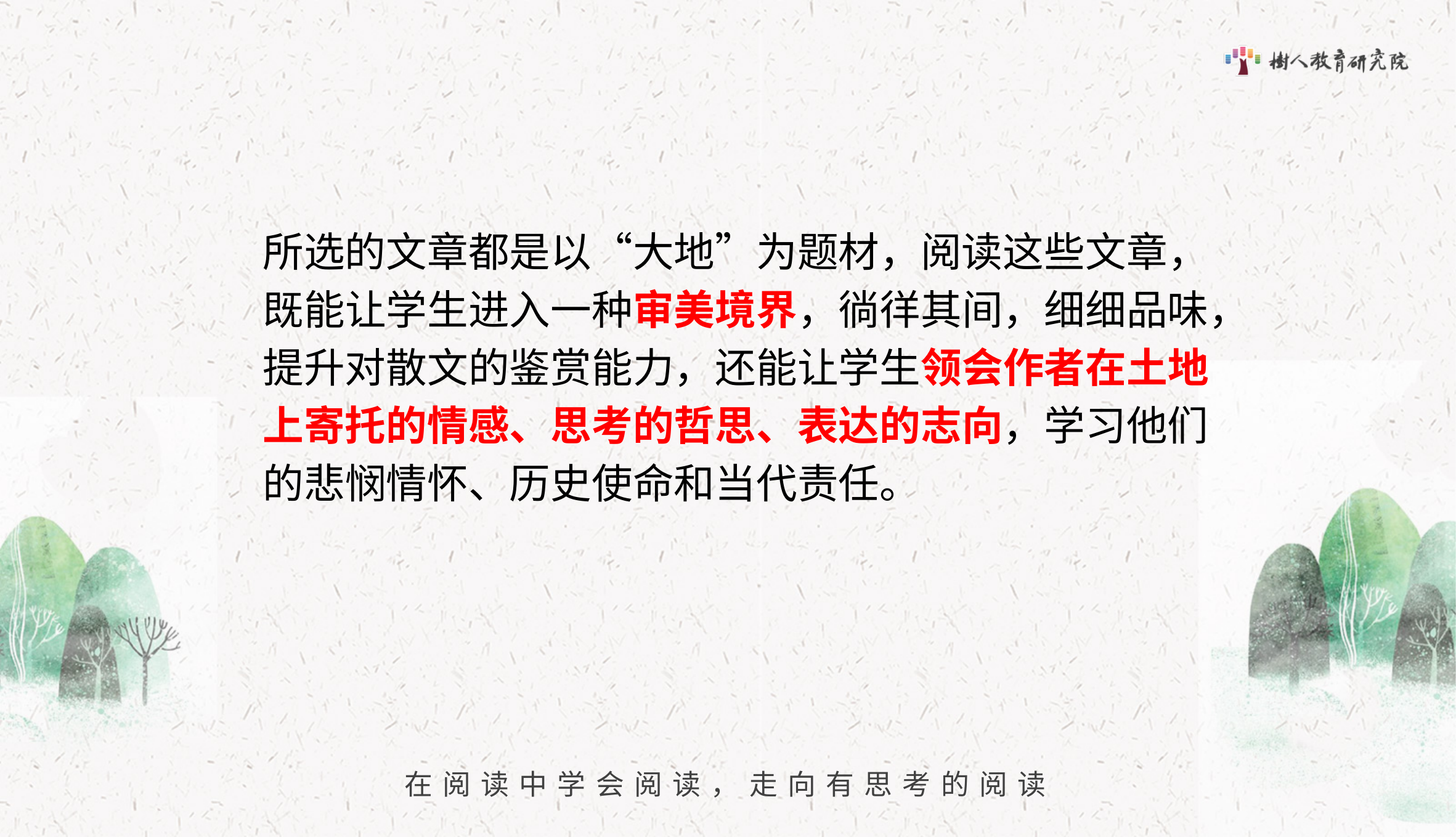

所选的文章都是以“大地”为题材，阅读这些文章，既能让学生进入一种审美境界，徜徉其间，细细品味，提升对散文的鉴赏能力，还能让学生领会作者在土地上寄托的情感、思考的哲思、表达的志向，学习他们的悲悯情怀、历史使命和当代责任。